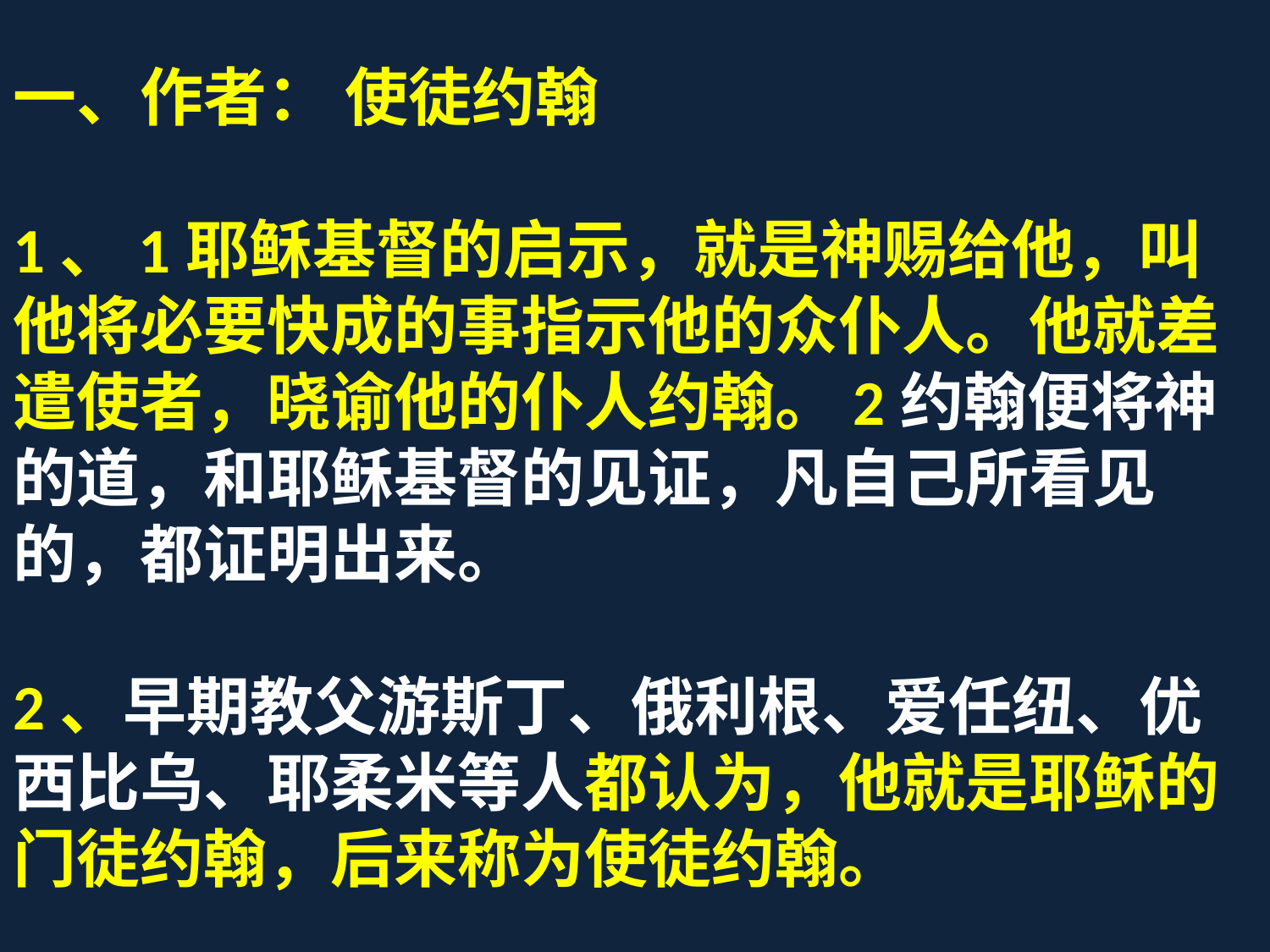

一、作者： 使徒约翰

1、1耶稣基督的启示，就是神赐给他，叫他将必要快成的事指示他的众仆人。他就差遣使者，晓谕他的仆人约翰。2约翰便将神的道，和耶稣基督的见证，凡自己所看见的，都证明出来。

2、早期教父游斯丁、俄利根、爱任纽、优西比乌、耶柔米等人都认为，他就是耶稣的门徒约翰，后来称为使徒约翰。